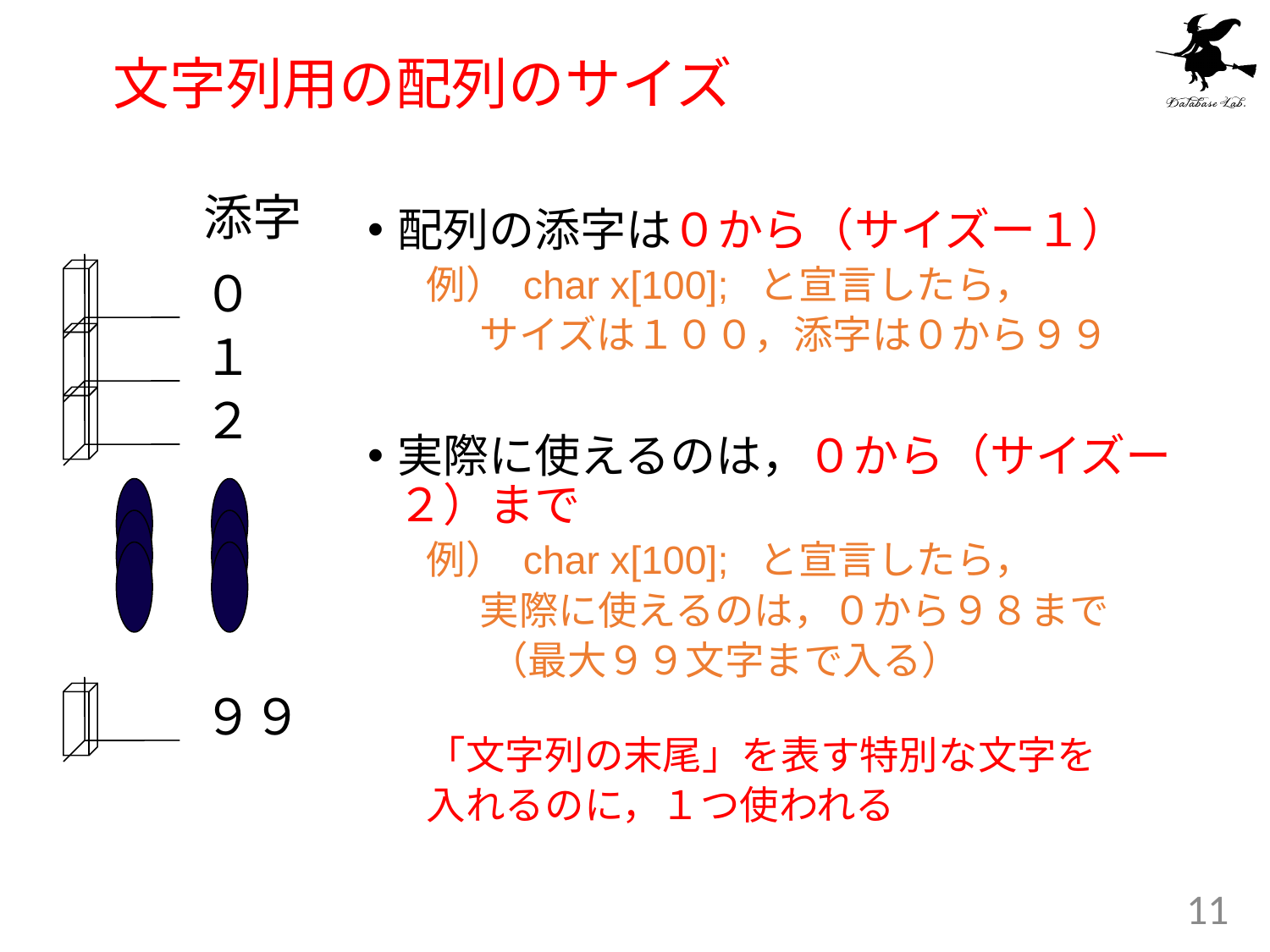

# 文字列用の配列のサイズ
添字
配列の添字は０から（サイズー１）
例） char x[100];  と宣言したら，
     サイズは１００，添字は０から９９

実際に使えるのは，０から（サイズー２）まで
例） char x[100];  と宣言したら，
     実際に使えるのは，０から９８まで
      （最大９９文字まで入る）

「文字列の末尾」を表す特別な文字を
入れるのに，１つ使われる

０

１

２

９９

11